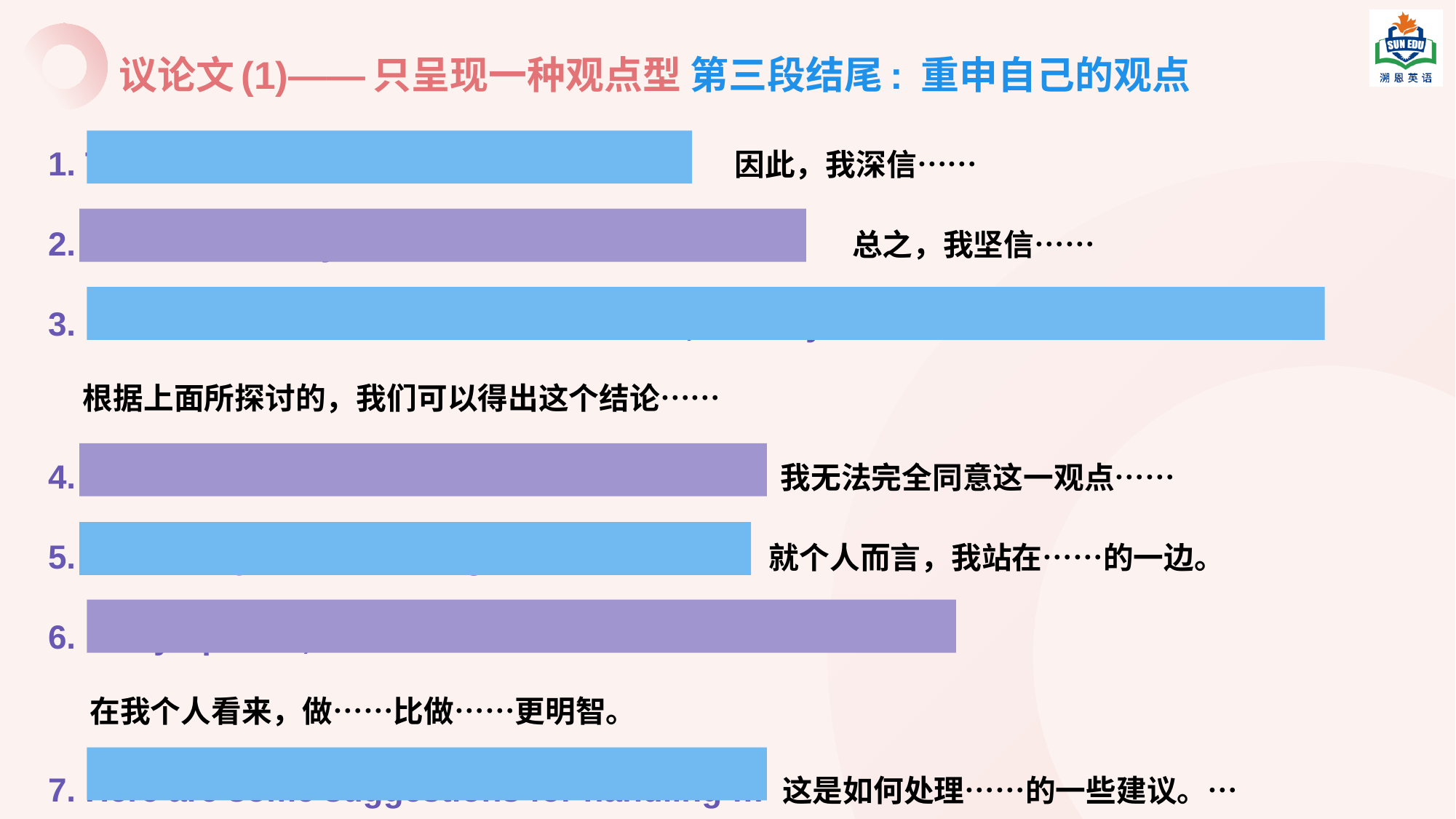

议论文(1)——只呈现一种观点型 第三段结尾: 重申自己的观点
1. Therefore, I am fully convinced that ...     因此，我深信……
2. All in all, I firmly believe / hold the idea that …    总之，我坚信……
3. From what has been discussed above, we may come to the conclusion that …
    根据上面所探讨的，我们可以得出这个结论……
4. I cannot entirely agree with the idea that … 我无法完全同意这一观点……
5. Personally, I am standing on the side of … 就个人而言，我站在……的一边。
6. In my opinion, it is more advisable to do … than to do.
     在我个人看来，做……比做……更明智。
7. Here are some suggestions for handling … 这是如何处理……的一些建议。…